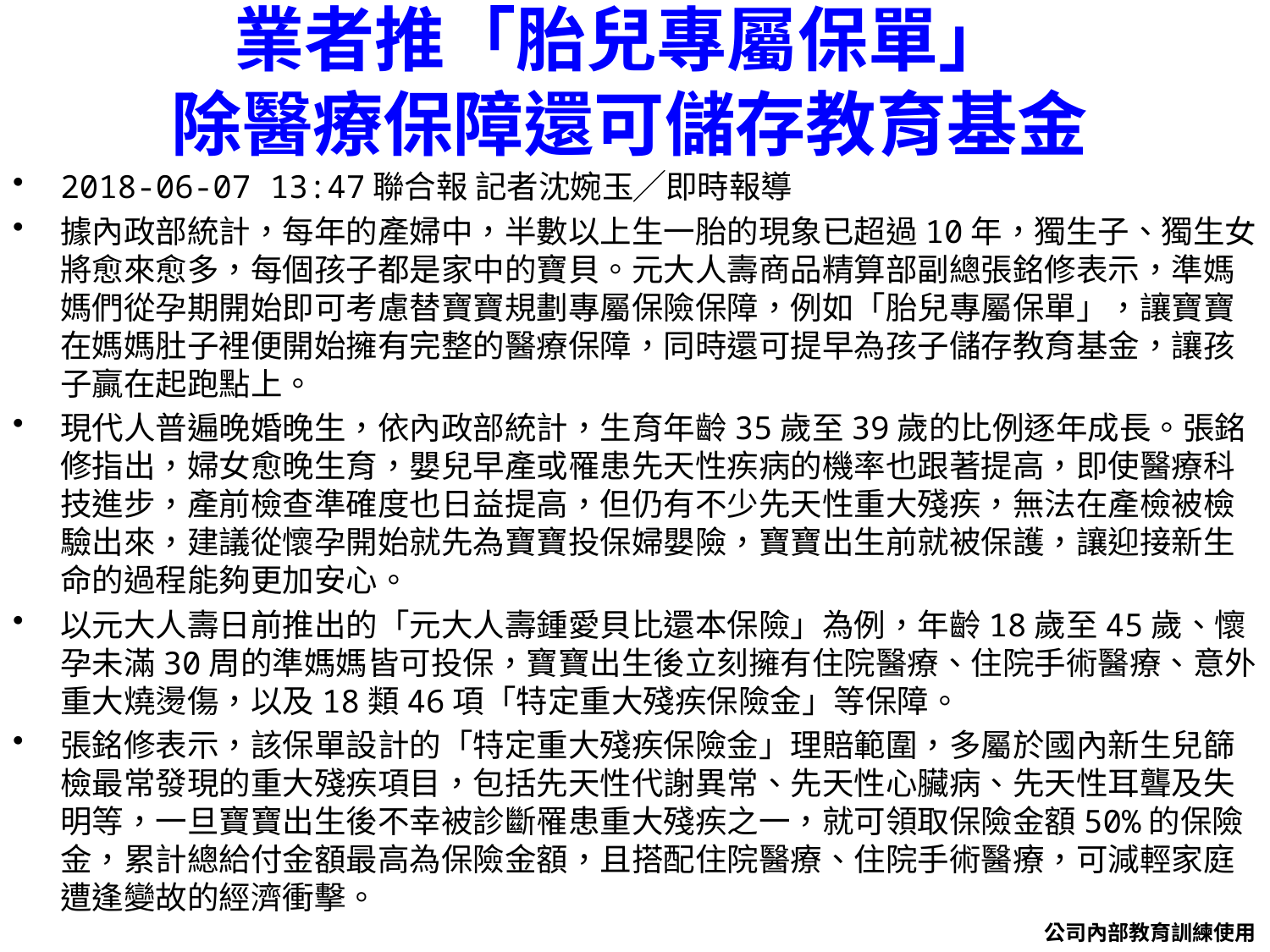

# 業者推「胎兒專屬保單」 除醫療保障還可儲存教育基金

2018-06-07 13:47聯合報 記者沈婉玉╱即時報導
據內政部統計，每年的產婦中，半數以上生一胎的現象已超過10年，獨生子、獨生女將愈來愈多，每個孩子都是家中的寶貝。元大人壽商品精算部副總張銘修表示，準媽媽們從孕期開始即可考慮替寶寶規劃專屬保險保障，例如「胎兒專屬保單」，讓寶寶在媽媽肚子裡便開始擁有完整的醫療保障，同時還可提早為孩子儲存教育基金，讓孩子贏在起跑點上。
現代人普遍晚婚晚生，依內政部統計，生育年齡35歲至39歲的比例逐年成長。張銘修指出，婦女愈晚生育，嬰兒早產或罹患先天性疾病的機率也跟著提高，即使醫療科技進步，產前檢查準確度也日益提高，但仍有不少先天性重大殘疾，無法在產檢被檢驗出來，建議從懷孕開始就先為寶寶投保婦嬰險，寶寶出生前就被保護，讓迎接新生命的過程能夠更加安心。
以元大人壽日前推出的「元大人壽鍾愛貝比還本保險」為例，年齡18歲至45歲、懷孕未滿30周的準媽媽皆可投保，寶寶出生後立刻擁有住院醫療、住院手術醫療、意外重大燒燙傷，以及18類46項「特定重大殘疾保險金」等保障。
張銘修表示，該保單設計的「特定重大殘疾保險金」理賠範圍，多屬於國內新生兒篩檢最常發現的重大殘疾項目，包括先天性代謝異常、先天性心臟病、先天性耳聾及失明等，一旦寶寶出生後不幸被診斷罹患重大殘疾之一，就可領取保險金額50%的保險金，累計總給付金額最高為保險金額，且搭配住院醫療、住院手術醫療，可減輕家庭遭逢變故的經濟衝擊。

公司內部教育訓練使用